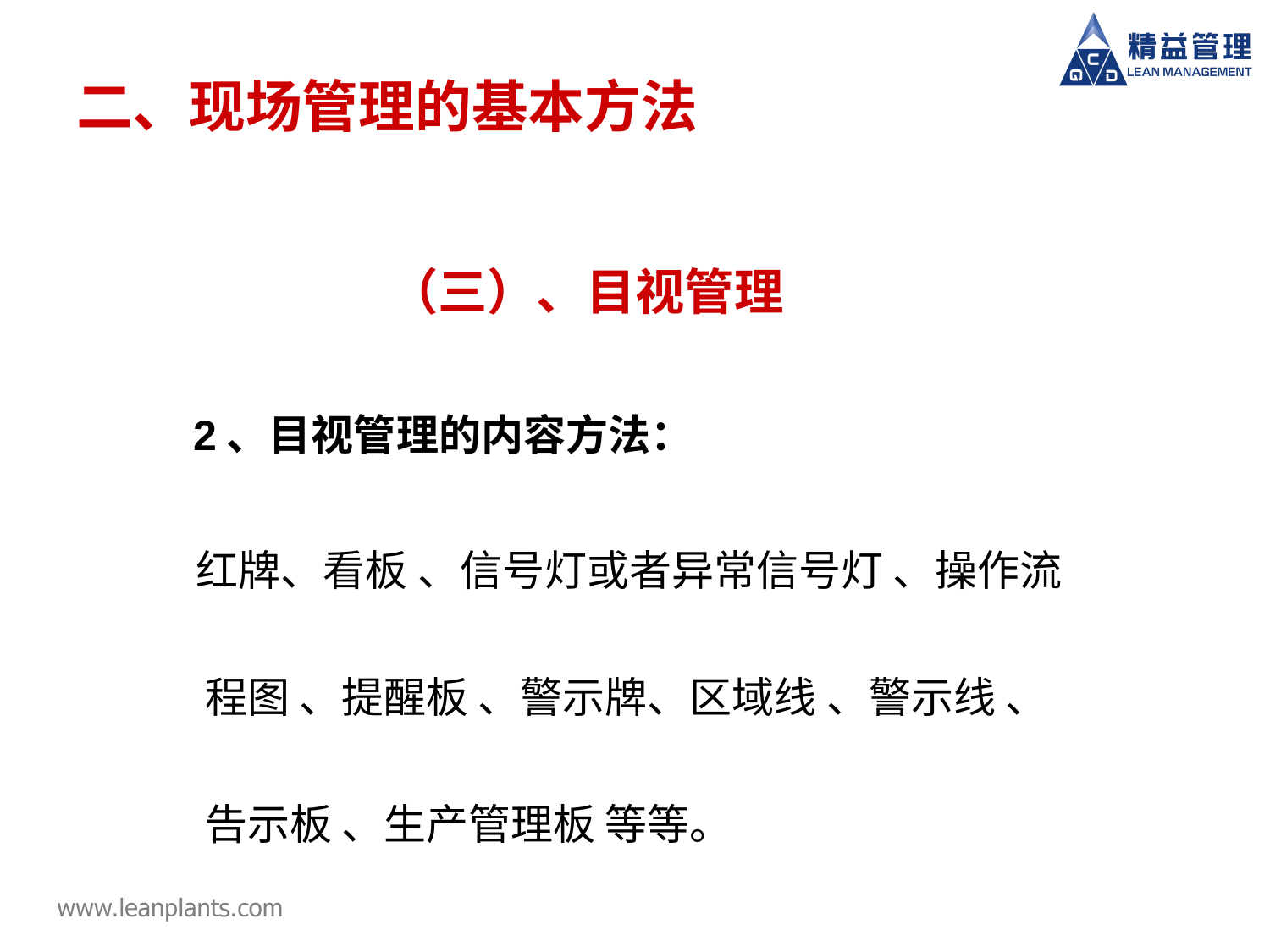

# 二、现场管理的基本方法
（三）、目视管理
   2、目视管理的内容方法：
   红牌、看板 、信号灯或者异常信号灯 、操作流程图 、提醒板 、警示牌、区域线 、警示线 、告示板 、生产管理板 等等。